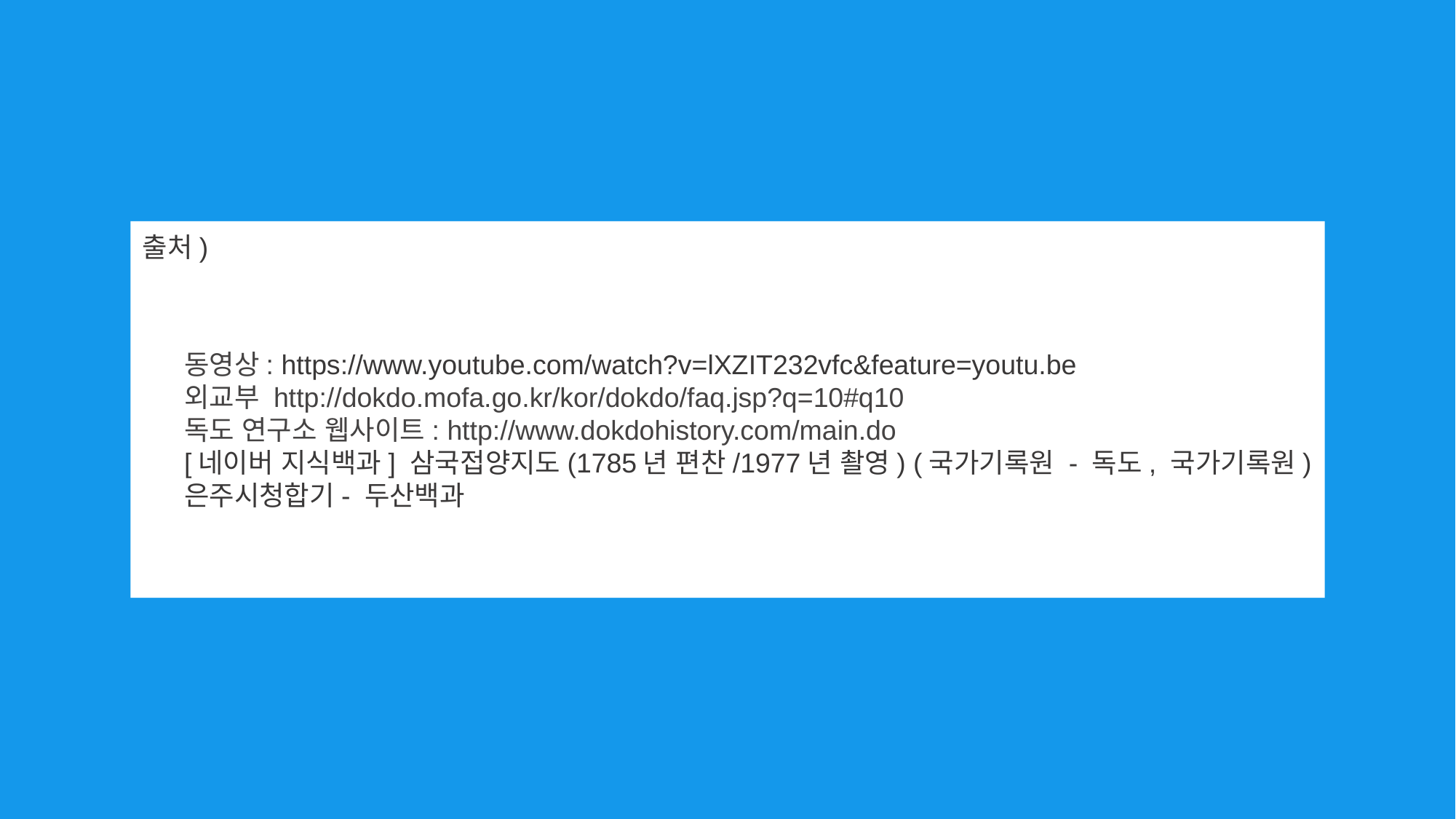

출처)
동영상: https://www.youtube.com/watch?v=lXZIT232vfc&feature=youtu.be
외교부 http://dokdo.mofa.go.kr/kor/dokdo/faq.jsp?q=10#q10
독도 연구소 웹사이트: http://www.dokdohistory.com/main.do
[네이버 지식백과] 삼국접양지도(1785년 편찬/1977년 촬영) (국가기록원 - 독도, 국가기록원)
은주시청합기- 두산백과